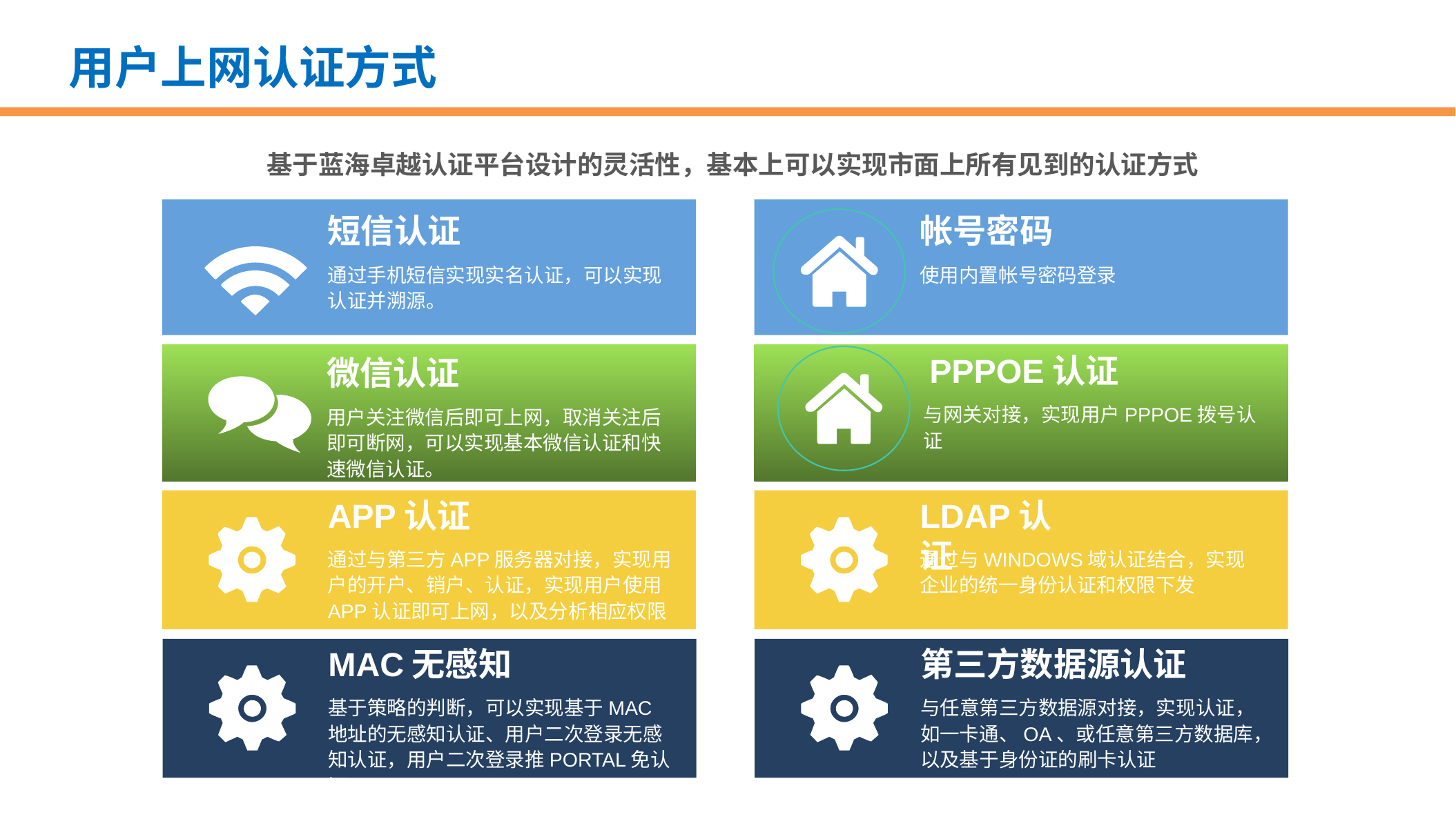

# 用户上网认证方式

基于蓝海卓越认证平台设计的灵活性，基本上可以实现市面上所有见到的认证方式

短信认证
帐号密码

通过手机短信实现实名认证，可以实现认证并溯源。
使用内置帐号密码登录

PPPOE认证

微信认证

与网关对接，实现用户PPPOE拨号认证
用户关注微信后即可上网，取消关注后即可断网，可以实现基本微信认证和快速微信认证。
。
LDAP认证
APP认证

通过与第三方APP服务器对接，实现用户的开户、销户、认证，实现用户使用APP认证即可上网，以及分析相应权限
通过与WINDOWS域认证结合，实现企业的统一身份认证和权限下发
MAC无感知
第三方数据源认证

基于策略的判断，可以实现基于MAC地址的无感知认证、用户二次登录无感知认证，用户二次登录推PORTAL免认证
与任意第三方数据源对接，实现认证，如一卡通、OA、或任意第三方数据库，以及基于身份证的刷卡认证